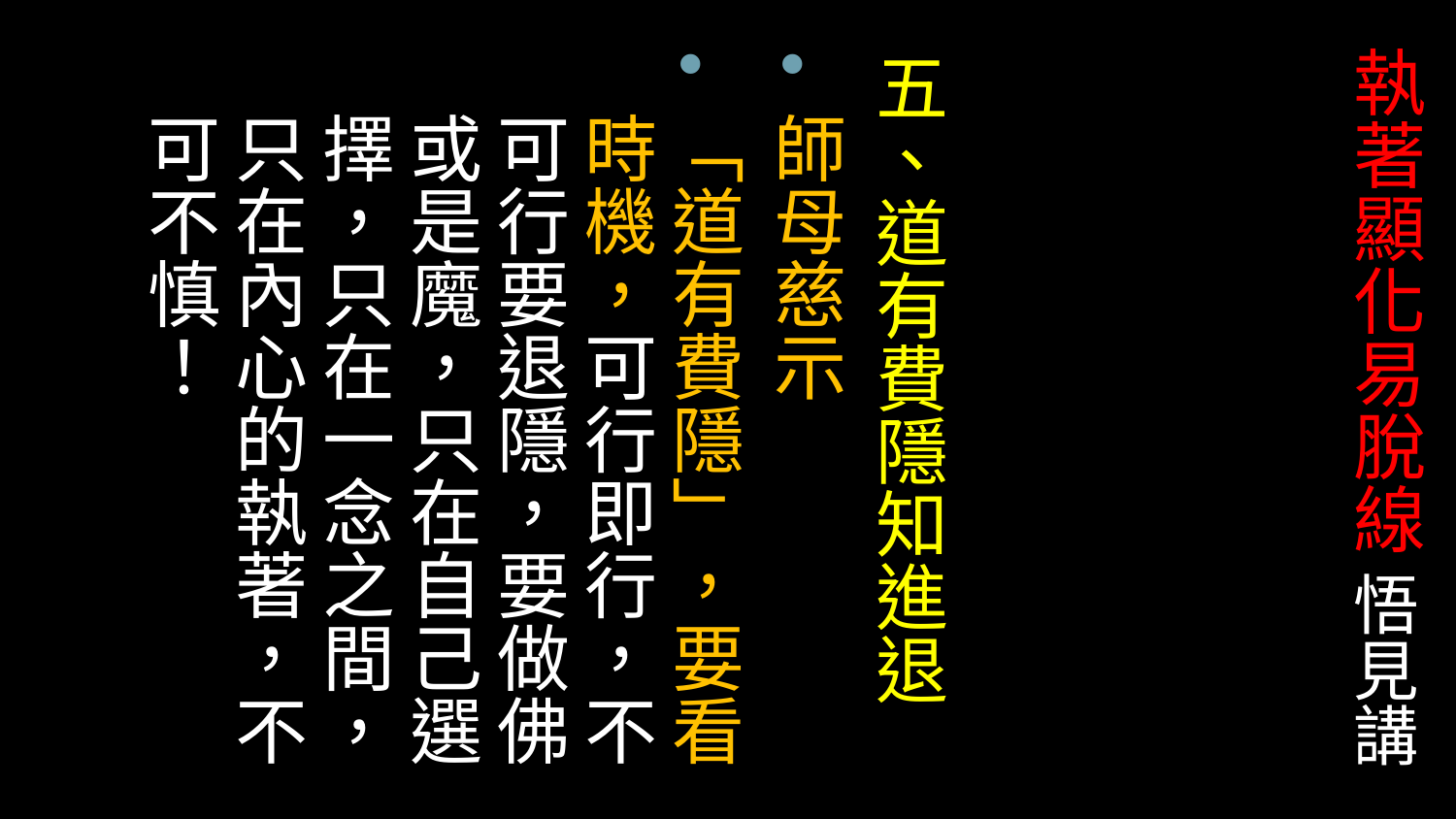

# 執著顯化易脫線 悟見講
五、道有費隱知進退
師母慈示
「道有費隱」，要看時機，可行即行，不可行要退隱，要做佛或是魔，只在自己選擇，只在一念之間，只在內心的執著，不可不慎！